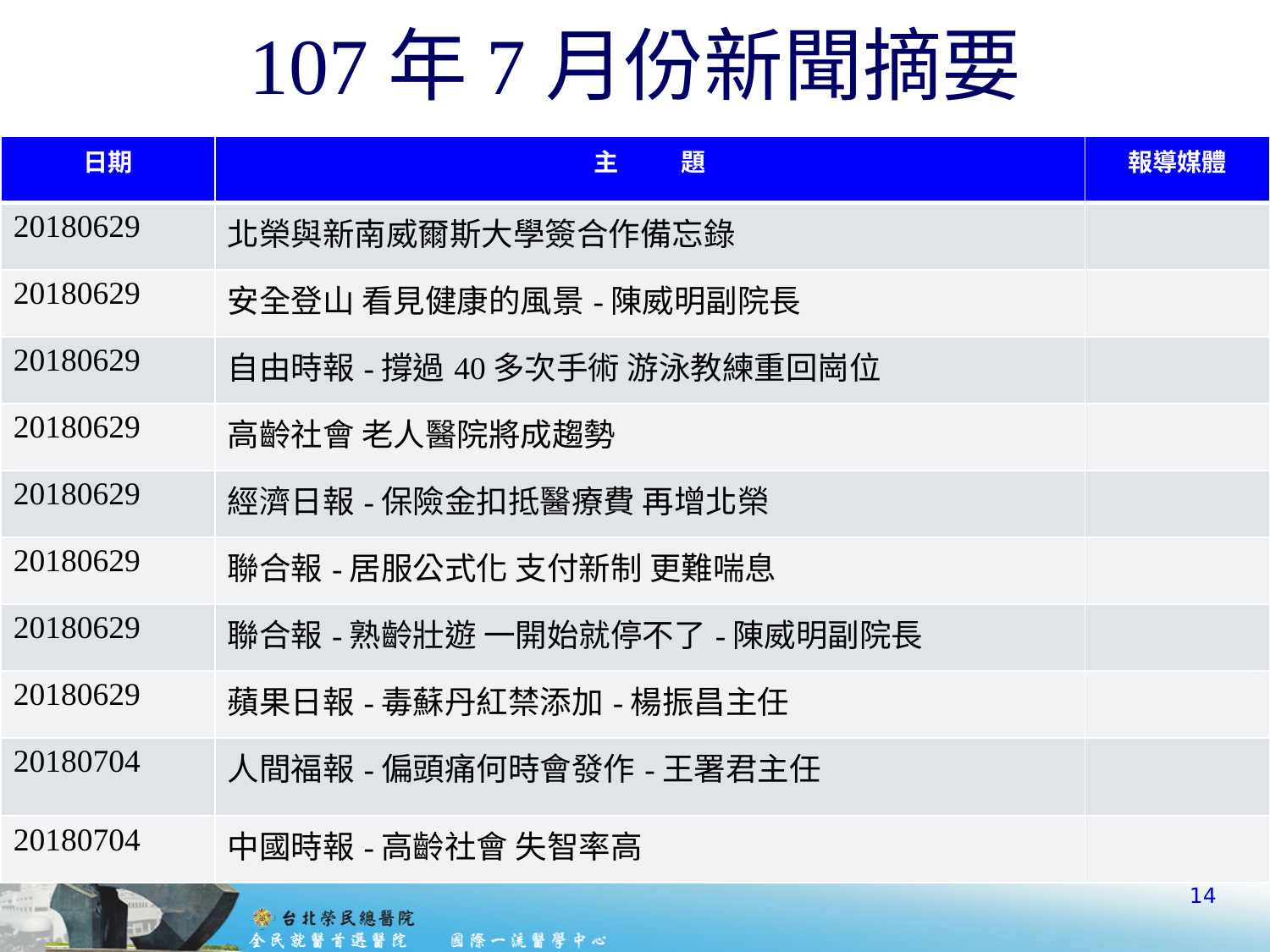

# 107年7月份新聞摘要
| 日期 | 主 題 | 報導媒體 |
| --- | --- | --- |
| 20180629 | 北榮與新南威爾斯大學簽合作備忘錄 |  |
| 20180629 | 安全登山 看見健康的風景-陳威明副院長 |  |
| 20180629 | 自由時報-撐過40多次手術 游泳教練重回崗位 |  |
| 20180629 | 高齡社會 老人醫院將成趨勢 |  |
| 20180629 | 經濟日報-保險金扣抵醫療費 再增北榮 |  |
| 20180629 | 聯合報-居服公式化 支付新制 更難喘息 |  |
| 20180629 | 聯合報-熟齡壯遊 一開始就停不了-陳威明副院長 |  |
| 20180629 | 蘋果日報-毒蘇丹紅禁添加-楊振昌主任 |  |
| 20180704 | 人間福報-偏頭痛何時會發作-王署君主任 |  |
| 20180704 | 中國時報-高齡社會 失智率高 |  |
14